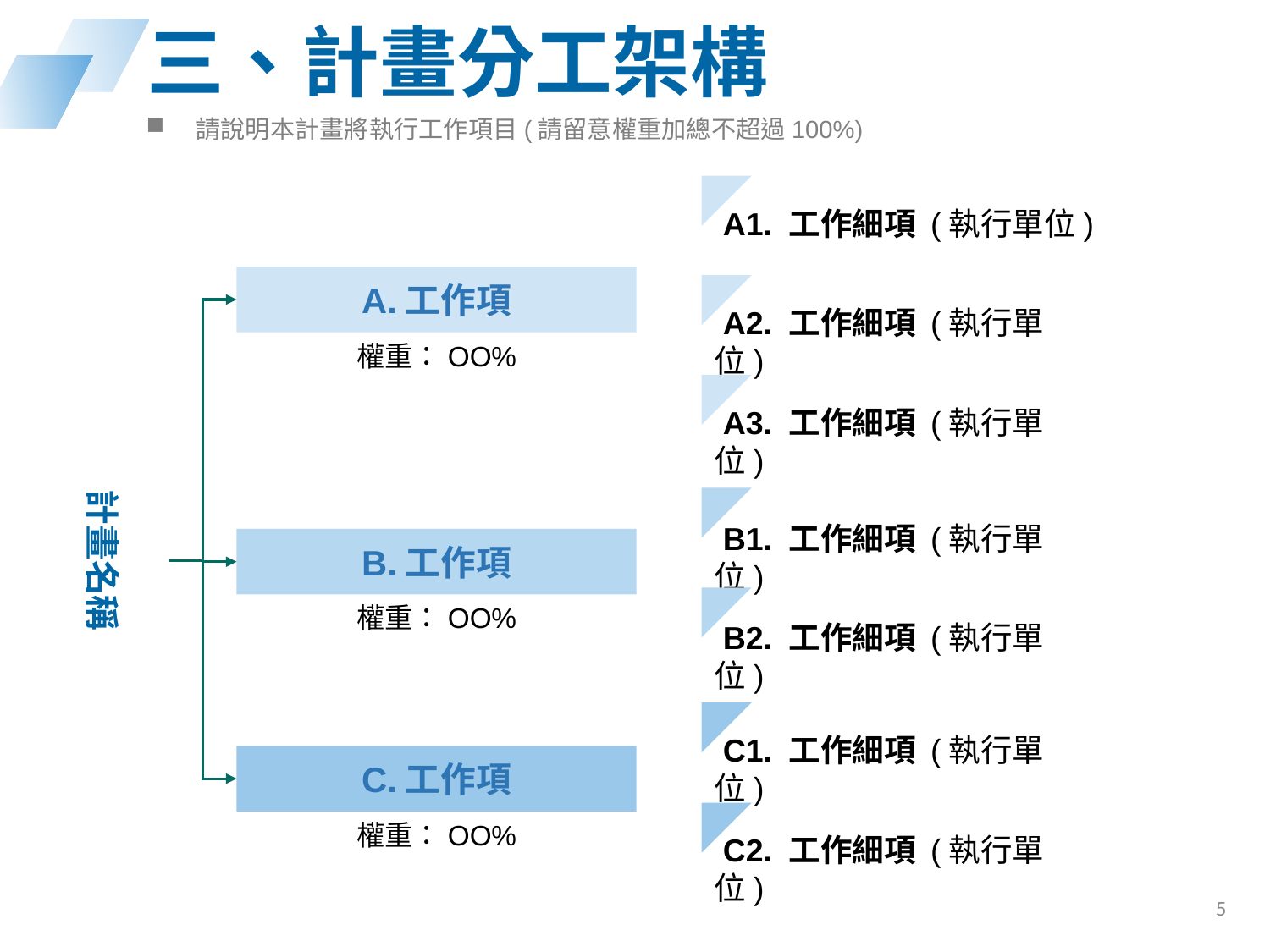

# 三、計畫分工架構
請說明本計畫將執行工作項目(請留意權重加總不超過100%)

 A1. 工作細項 (執行單位)
計畫名稱
A.工作項
權重：OO%

 A2. 工作細項 (執行單位)

 A3. 工作細項 (執行單位)

 B1. 工作細項 (執行單位)
B.工作項
權重：OO%

 B2. 工作細項 (執行單位)

 C1. 工作細項 (執行單位)
C.工作項
權重：OO%

 C2. 工作細項 (執行單位)
5